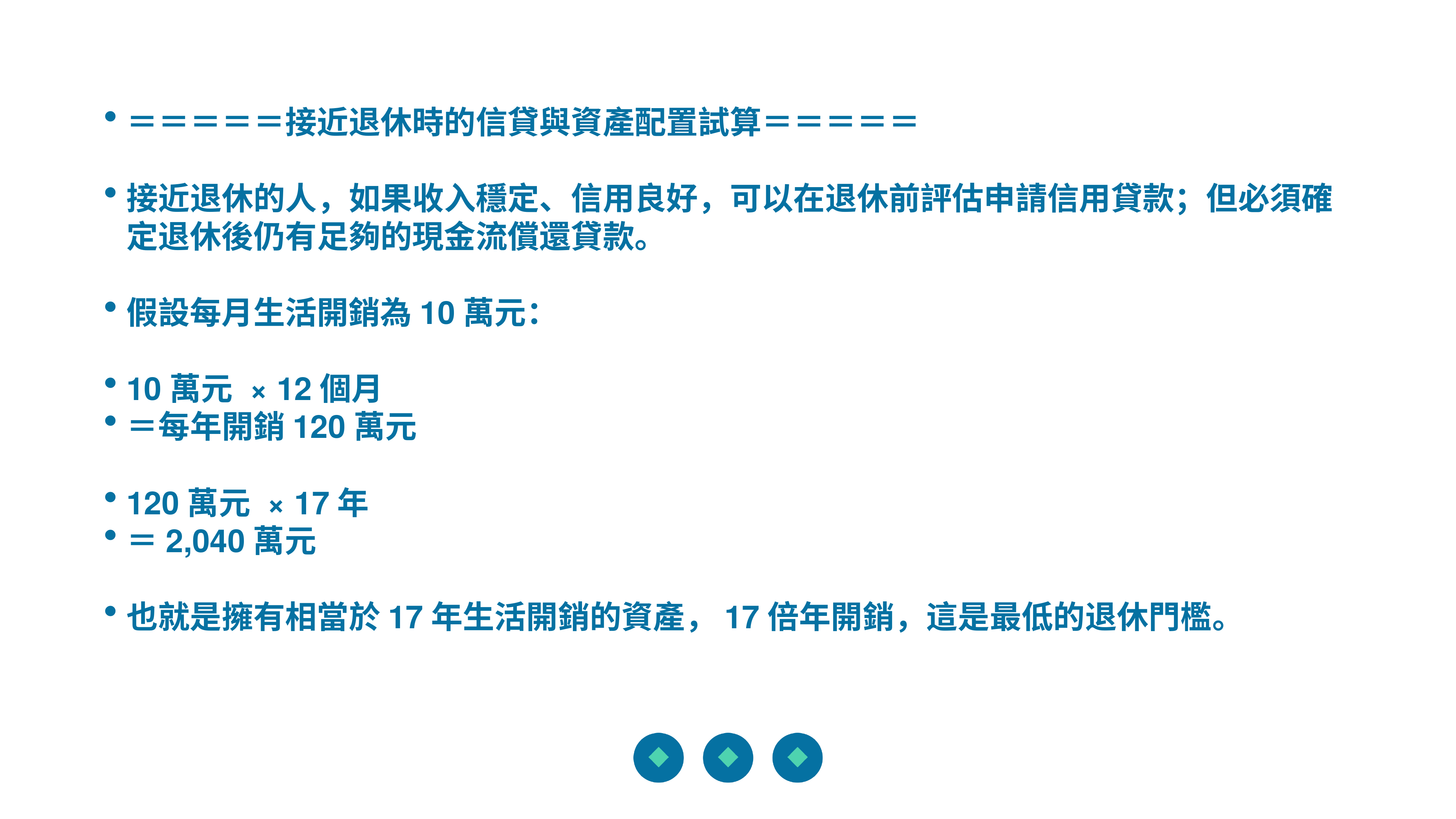

＝＝＝＝＝接近退休時的信貸與資產配置試算＝＝＝＝＝

接近退休的人，如果收入穩定、信用良好，可以在退休前評估申請信用貸款；但必須確定退休後仍有足夠的現金流償還貸款。

假設每月生活開銷為10萬元：

10萬元 × 12個月
＝每年開銷120萬元

120萬元 × 17年
＝2,040萬元

也就是擁有相當於17年生活開銷的資產，17倍年開銷，這是最低的退休門檻。